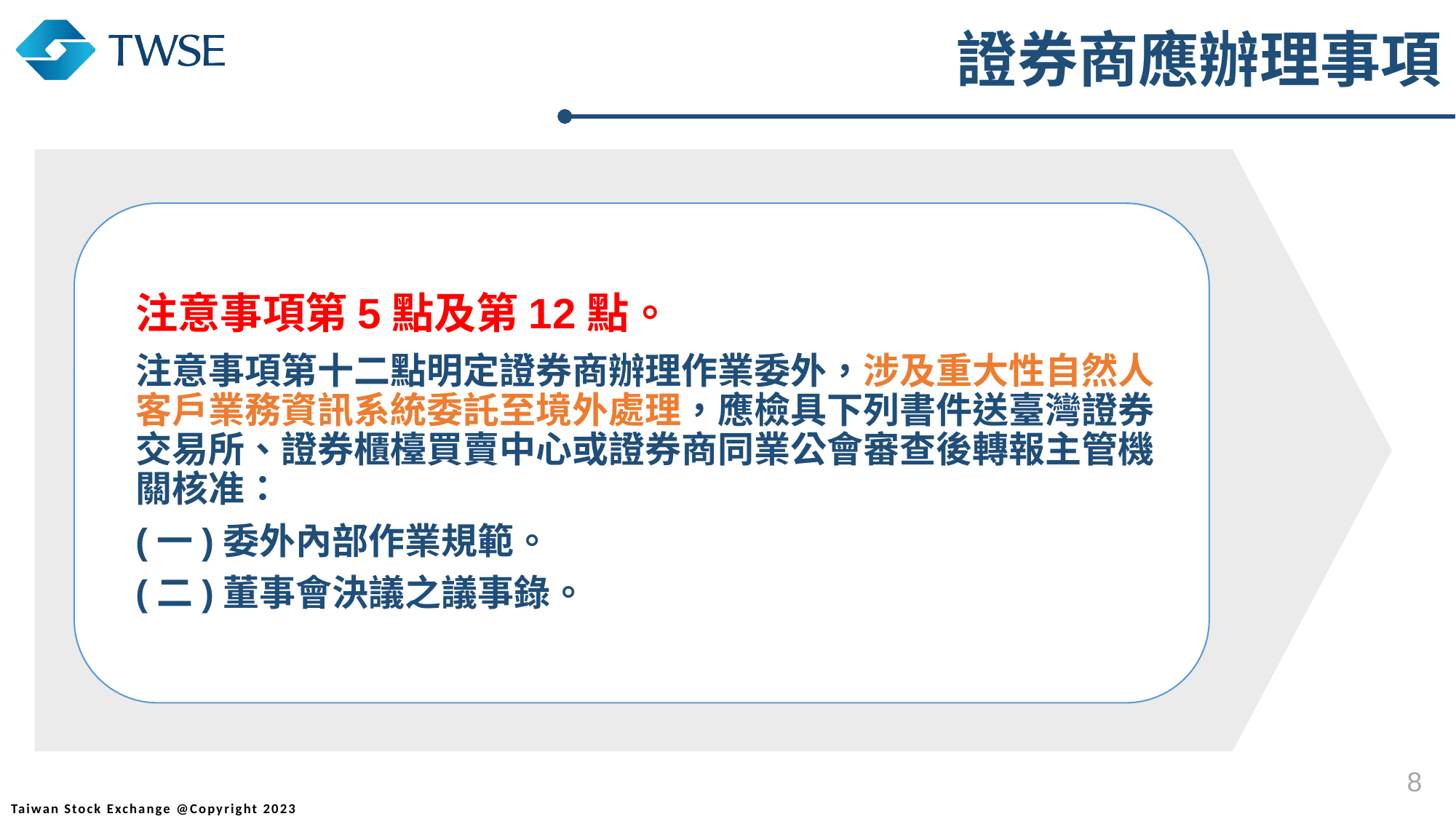

證券商應辦理事項

注意事項第5點及第12點。
注意事項第十二點明定證券商辦理作業委外，涉及重大性自然人客戶業務資訊系統委託至境外處理，應檢具下列書件送臺灣證券交易所、證券櫃檯買賣中心或證券商同業公會審查後轉報主管機關核准：
(一)委外內部作業規範。
(二)董事會決議之議事錄。
8